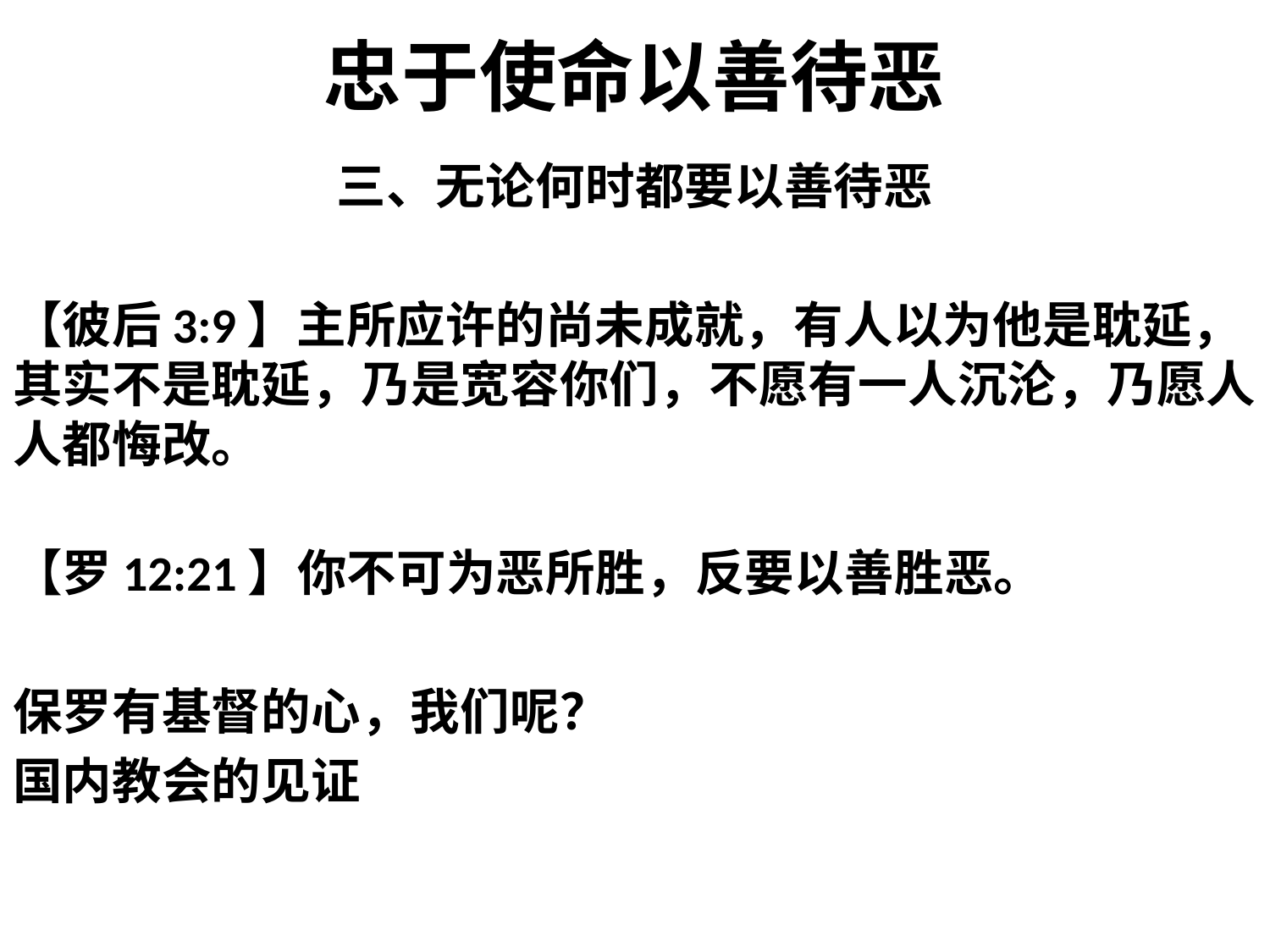

# 忠于使命以善待恶
三、无论何时都要以善待恶

【彼后3:9】主所应许的尚未成就，有人以为他是耽延，其实不是耽延，乃是宽容你们，不愿有一人沉沦，乃愿人人都悔改。
【罗12:21】你不可为恶所胜，反要以善胜恶。

保罗有基督的心，我们呢？
国内教会的见证